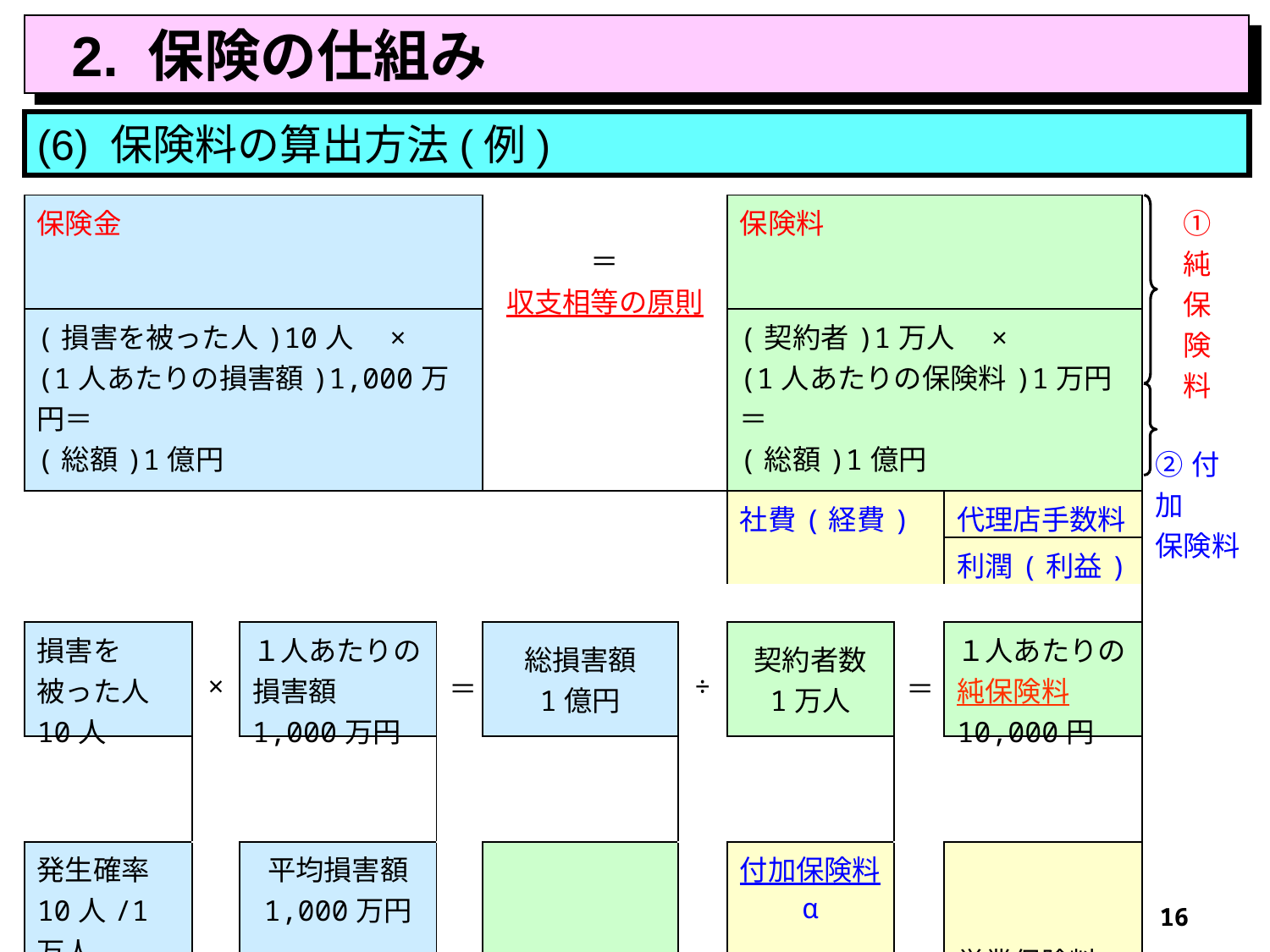

2. 保険の仕組み
(6) 保険料の算出方法(例)
| 保険金 |  |  |  | ＝ 収支相等の原則 |  | 保険料 |  |  | ① 　純 　保 　険 　料 ②付加 保険料 |
| --- | --- | --- | --- | --- | --- | --- | --- | --- | --- |
| (損害を被った人)10人　× (1人あたりの損害額)1,000万円＝ (総額)1億円 |  |  |  |  |  | (契約者)1万人　× (1人あたりの保険料)1万円＝ (総額)1億円 |  |  |  |
|  |  |  |  |  |  | 社費(経費) |  | 代理店手数料 |  |
|  |  |  |  |  |  |  |  | 利潤(利益) |  |
|  |  |  |  |  |  |  |  |  |  |
| 損害を 被った人 10人 | × | １人あたりの損害額 1,000万円 | ＝ | 総損害額 1億円 | ÷ | 契約者数 1万人 | ＝ | １人あたりの純保険料 10,000円 |  |
|  |  |  |  |  |  |  |  |  |  |
| 発生確率 10人/1万人 | × | 平均損害額 1,000万円 | ＝ | 純保険料 10,000円 | ＋ | 付加保険料 α | ＝ | 営業保険料 10,000円＋α |  |
|  |  |  |  |  |  |  |  |  |  |
| ①純保険料 |  | 保険事故が起きた場合に保険会社が支払う保険金に充当。 |  |  |  |  |  |  |  |
| ②付加保険料 |  | 保険会社の経営に必要な社費(契約事務処理や損害調査等の費用)や 代理店手数料、利潤(利益)に充当。 |  |  |  |  |  |  |  |

16